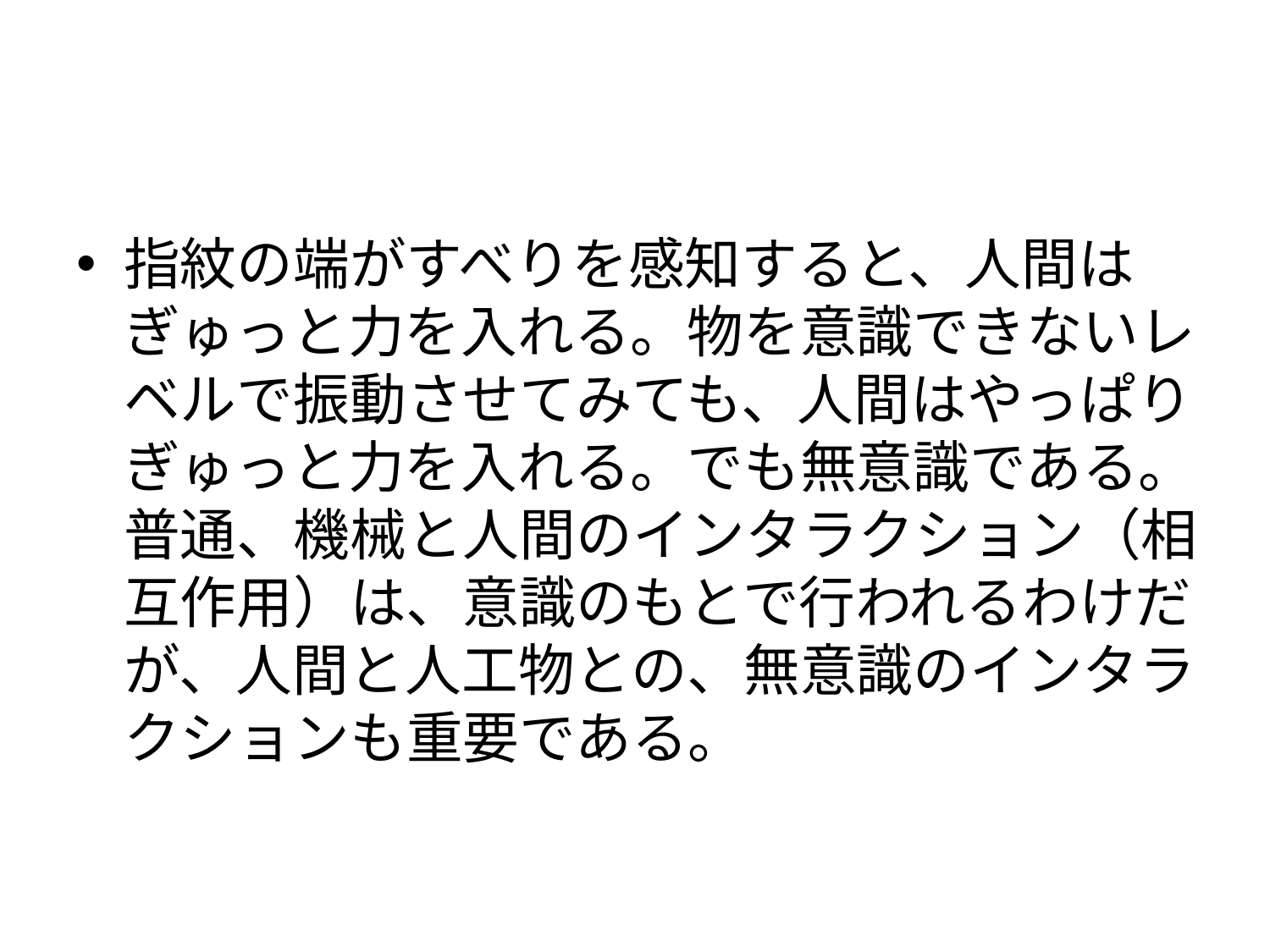

指紋の端がすべりを感知すると、人間はぎゅっと力を入れる。物を意識できないレベルで振動させてみても、人間はやっぱりぎゅっと力を入れる。でも無意識である。普通、機械と人間のインタラクション（相互作用）は、意識のもとで行われるわけだが、人間と人工物との、無意識のインタラクションも重要である。